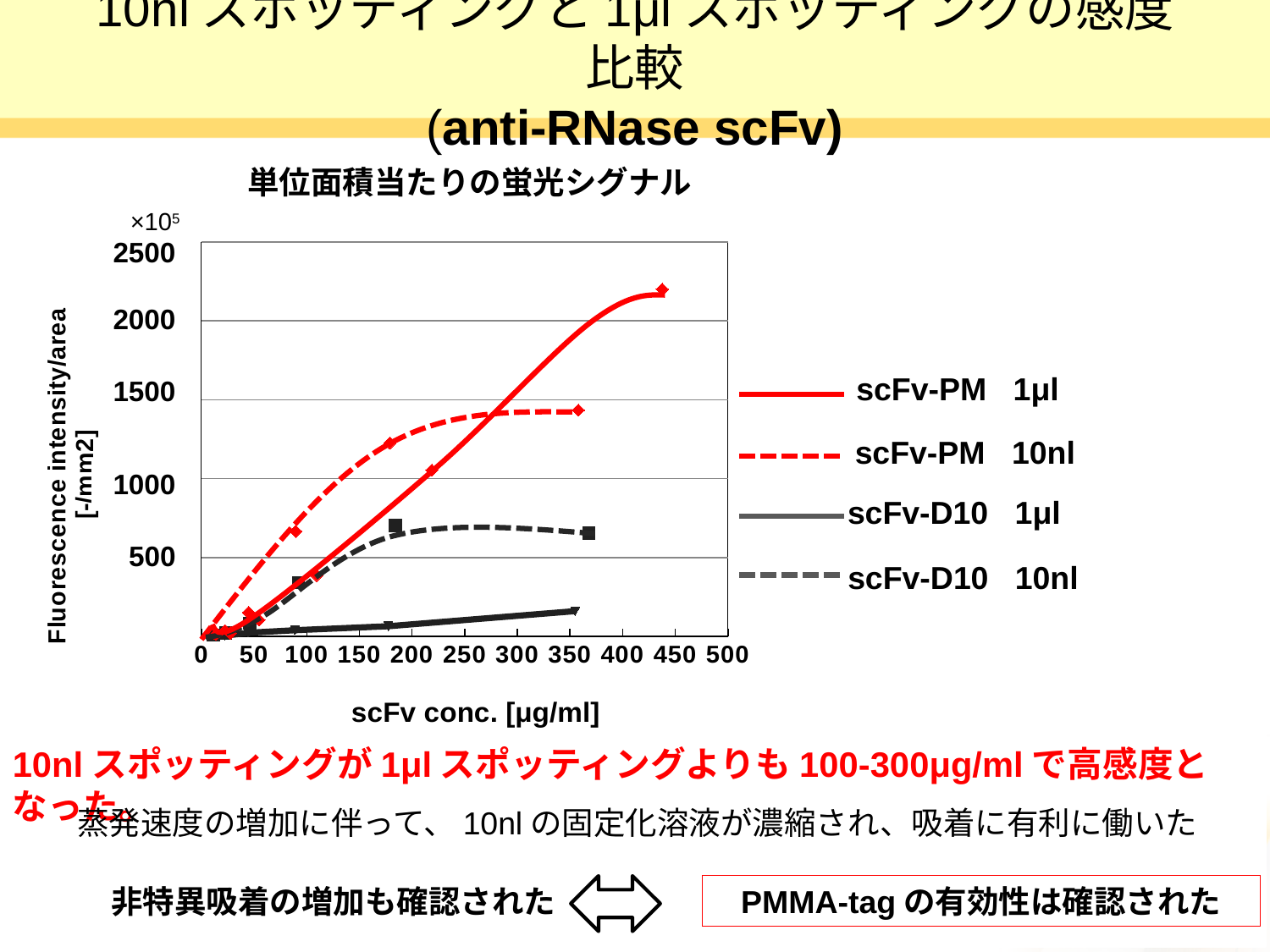

# 10nlスポッティングと1μlスポッティングの感度比較 (anti-RNase scFv)
単位面積当たりの蛍光シグナル
×105

### Chart

| Category |  |  |  |  |
|---|---|---|---|---|
2500
2000

1500
 scFv-PM   1μl
scFv-PM   10nl
1000
scFv-D10   1μl
500
scFv-D10   10nl

10nlスポッティングが1μlスポッティングよりも100-300μg/mlで高感度となった。
蒸発速度の増加に伴って、10nlの固定化溶液が濃縮され、吸着に有利に働いた
非特異吸着の増加も確認された

PMMA-tagの有効性は確認された